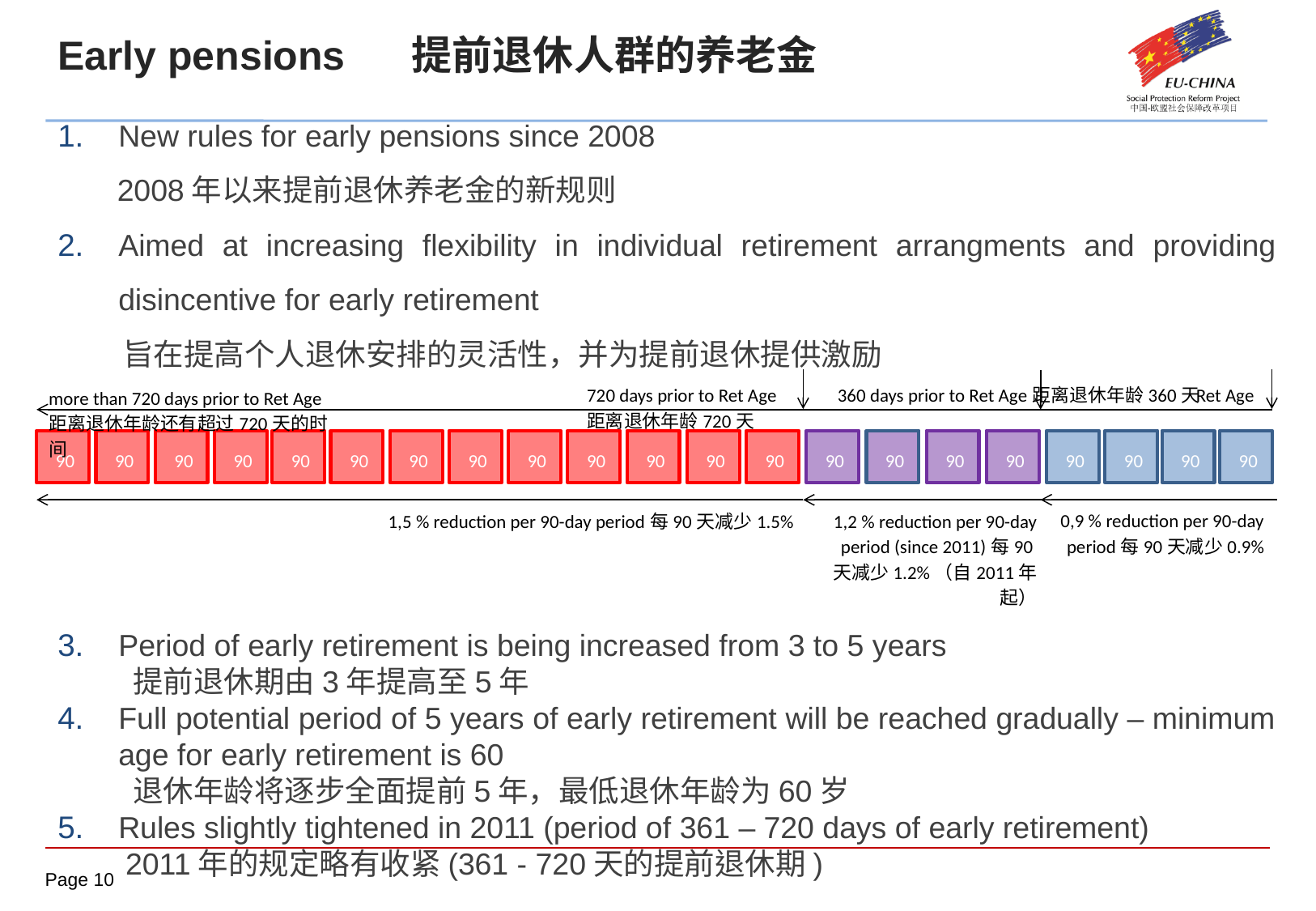

Early pensions     提前退休人群的养老金
New rules for early pensions since 2008
       2008年以来提前退休养老金的新规则
Aimed at increasing flexibility in individual retirement arrangments and providing disincentive for early retirement
      旨在提高个人退休安排的灵活性，并为提前退休提供激励

Period of early retirement is being increased from 3 to 5 years
       提前退休期由3年提高至5年
Full potential period of 5 years of early retirement will be reached gradually – minimum age for early retirement is 60
       退休年龄将逐步全面提前5年，最低退休年龄为60岁
Rules slightly tightened in 2011 (period of 361 – 720 days of early retirement)
        2011年的规定略有收紧(361 - 720天的提前退休期)

Ret Age
720 days prior to Ret Age 距离退休年龄720天
360 days prior to Ret Age距离退休年龄360天
more than 720 days prior to Ret Age 距离退休年龄还有超过720天的时间

90

90

90

90

90

90

90

90

90

90

90

90

90

90

90

90

90

90

90

90

90
0,9 % reduction per 90-day period每90天减少0.9%
1,5 % reduction per 90-day period每90天减少1.5%
1,2 % reduction per 90-day period (since 2011)每90天减少1.2%（自2011年起）